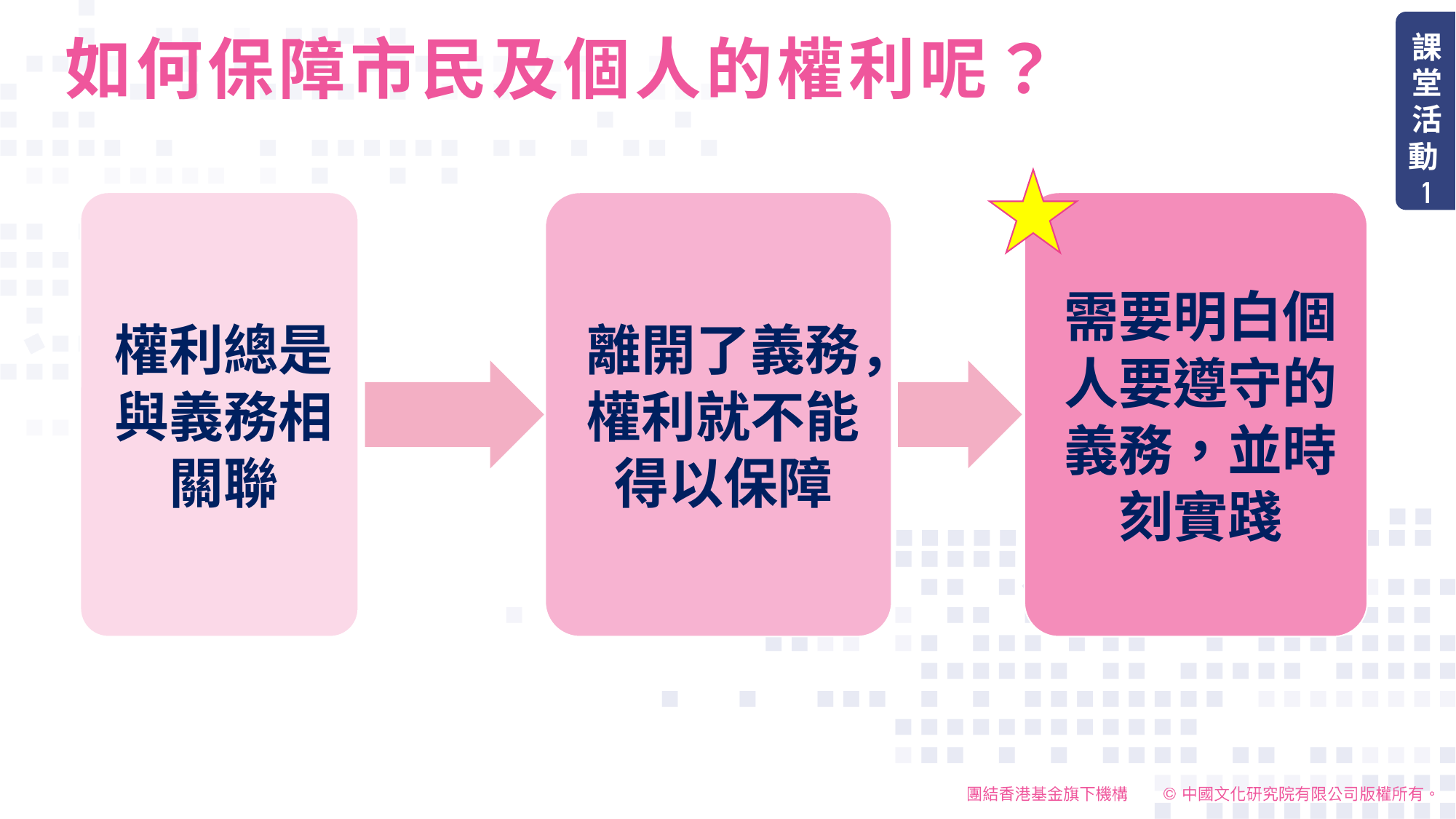

課堂活動1
# 如何保障市民及個人的權利呢？

權利總是與義務相關聯

離開了義務，權利就不能得以保障

需要明白個人要遵守的義務，並時刻實踐